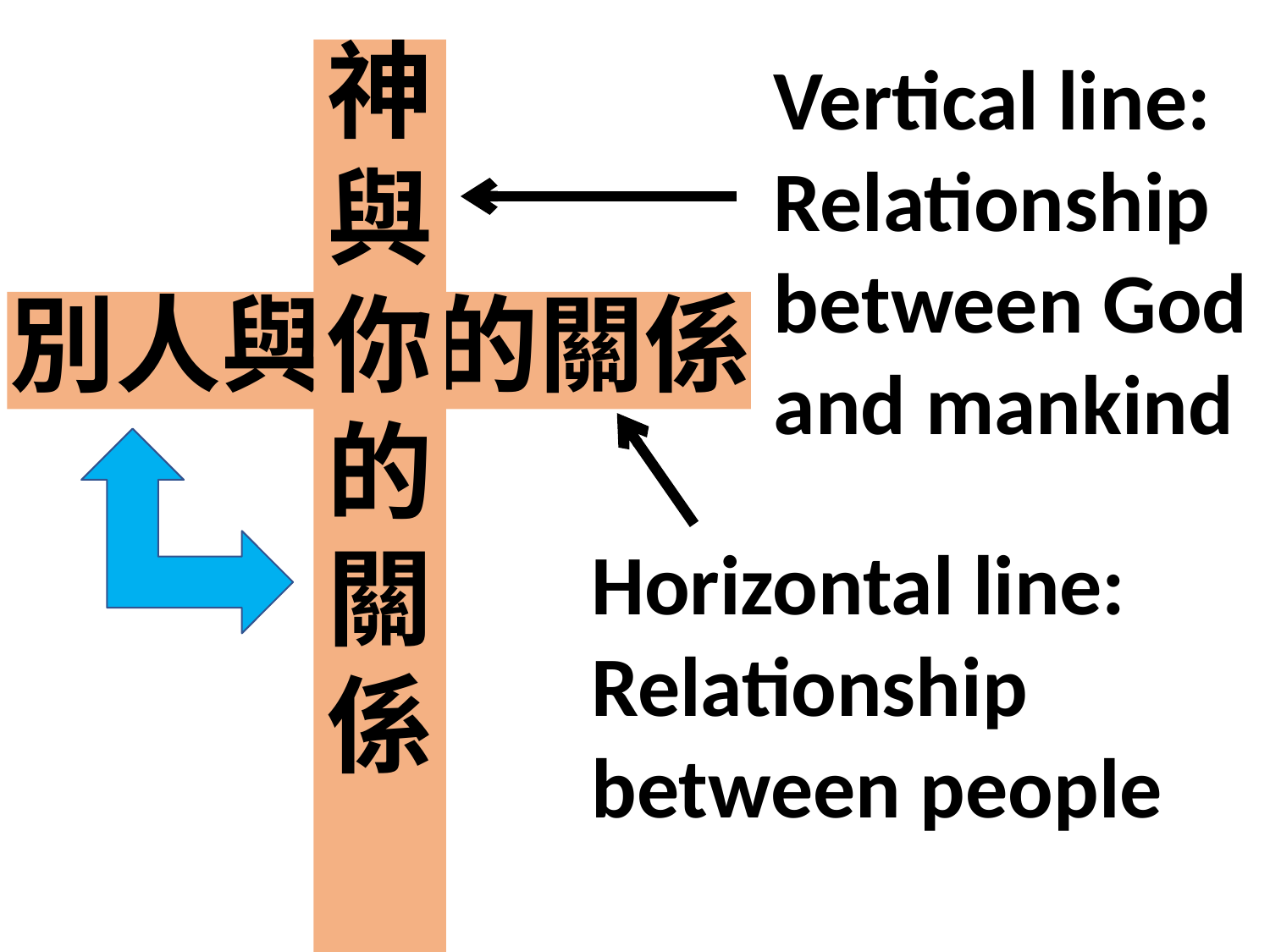

神
與
你
的
關
係

別人與你的關係

Vertical line:
Relationship
between God
and mankind

Horizontal line:
Relationship
between people